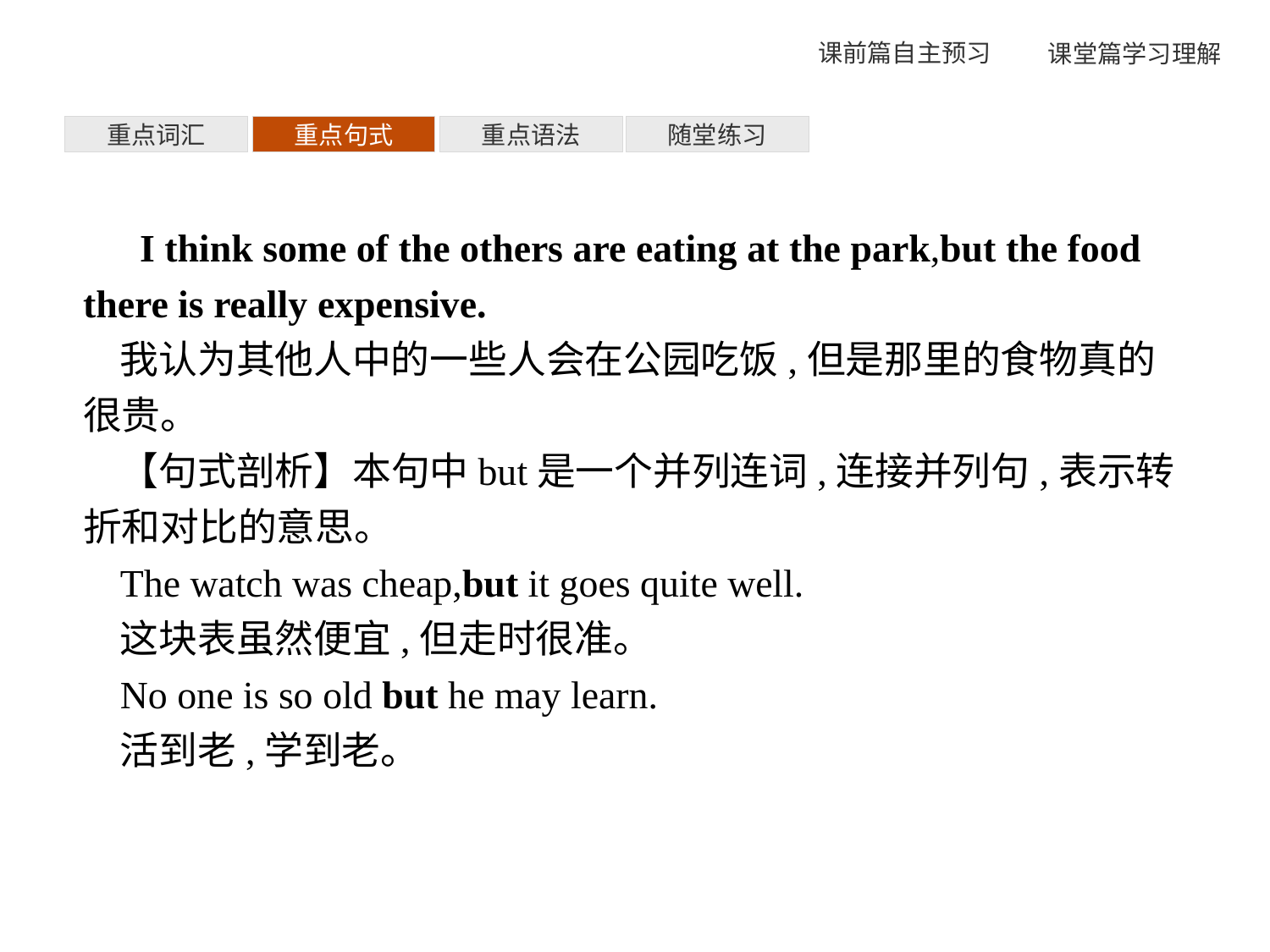

重点词汇
重点句式
重点语法
随堂练习
I think some of the others are eating at the park,but the food there is really expensive.
我认为其他人中的一些人会在公园吃饭,但是那里的食物真的很贵。
【句式剖析】本句中but是一个并列连词,连接并列句,表示转折和对比的意思。
The watch was cheap,but it goes quite well.
这块表虽然便宜,但走时很准。
No one is so old but he may learn.
活到老,学到老。